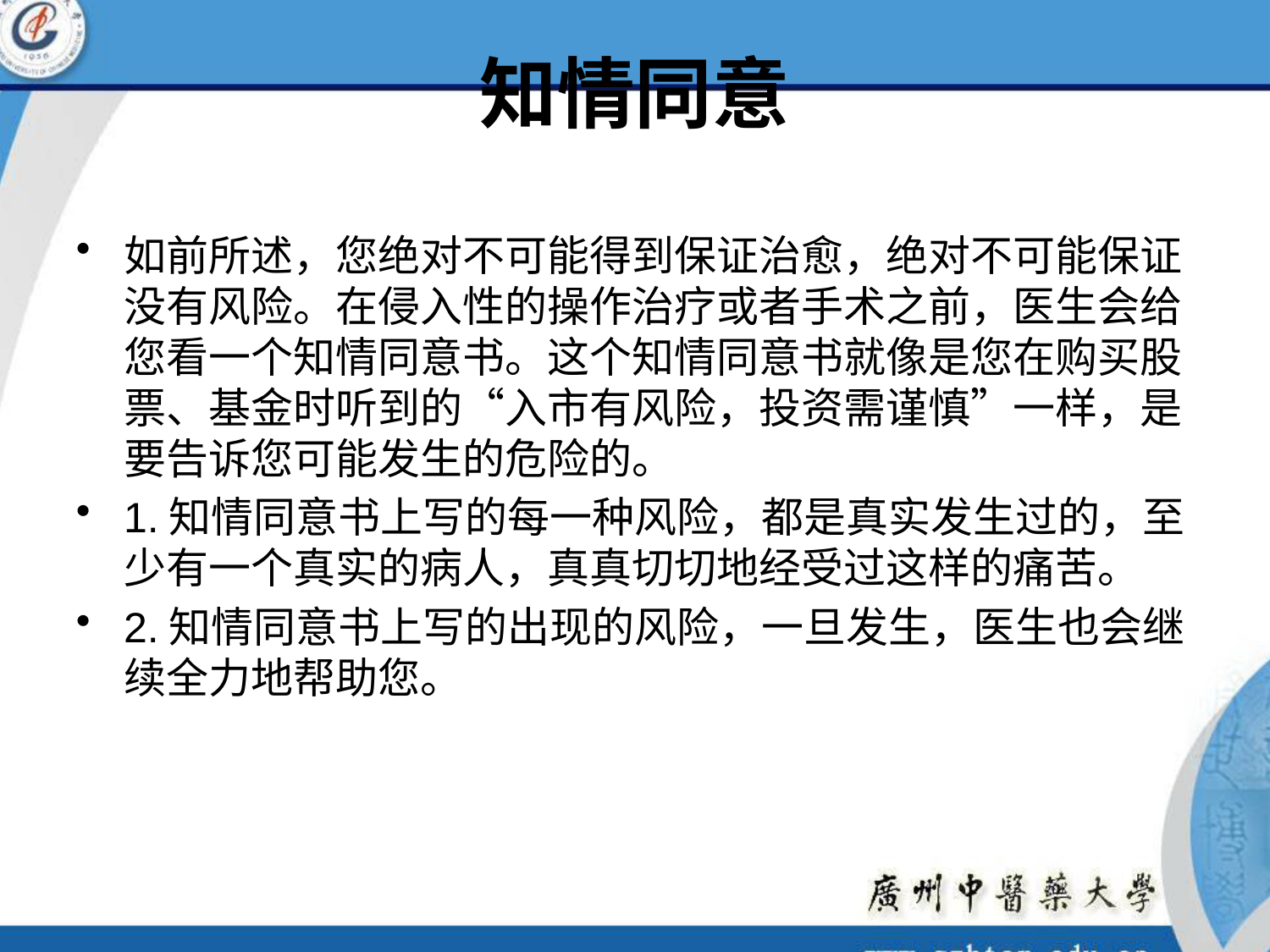

# 知情同意
如前所述，您绝对不可能得到保证治愈，绝对不可能保证没有风险。在侵入性的操作治疗或者手术之前，医生会给您看一个知情同意书。这个知情同意书就像是您在购买股票、基金时听到的“入市有风险，投资需谨慎”一样，是要告诉您可能发生的危险的。
1.知情同意书上写的每一种风险，都是真实发生过的，至少有一个真实的病人，真真切切地经受过这样的痛苦。
2.知情同意书上写的出现的风险，一旦发生，医生也会继续全力地帮助您。